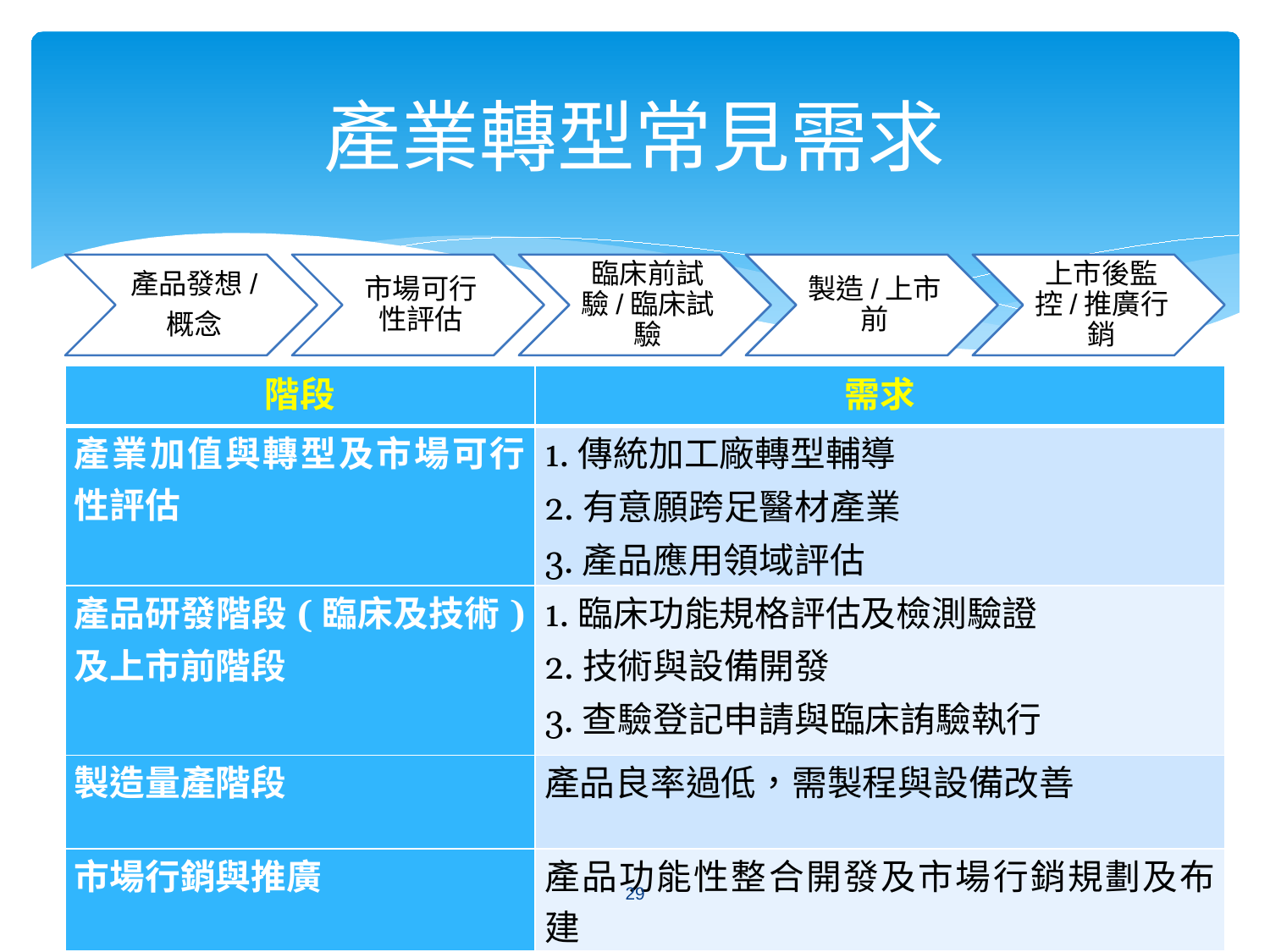

# 產業轉型常見需求
產品發想/
概念
市場可行性評估
臨床前試驗/臨床試驗
製造/上市前
上市後監控/推廣行銷
| 階段 | 需求 |
| --- | --- |
| 產業加值與轉型及市場可行性評估 | 1.傳統加工廠轉型輔導 2.有意願跨足醫材產業 3.產品應用領域評估 |
| 產品研發階段(臨床及技術) 及上市前階段 | 1.臨床功能規格評估及檢測驗證 2.技術與設備開發 3.查驗登記申請與臨床詴驗執行 |
| 製造量產階段 | 產品良率過低，需製程與設備改善 |
| 市場行銷與推廣 | 產品功能性整合開發及市場行銷規劃及布建 |
29